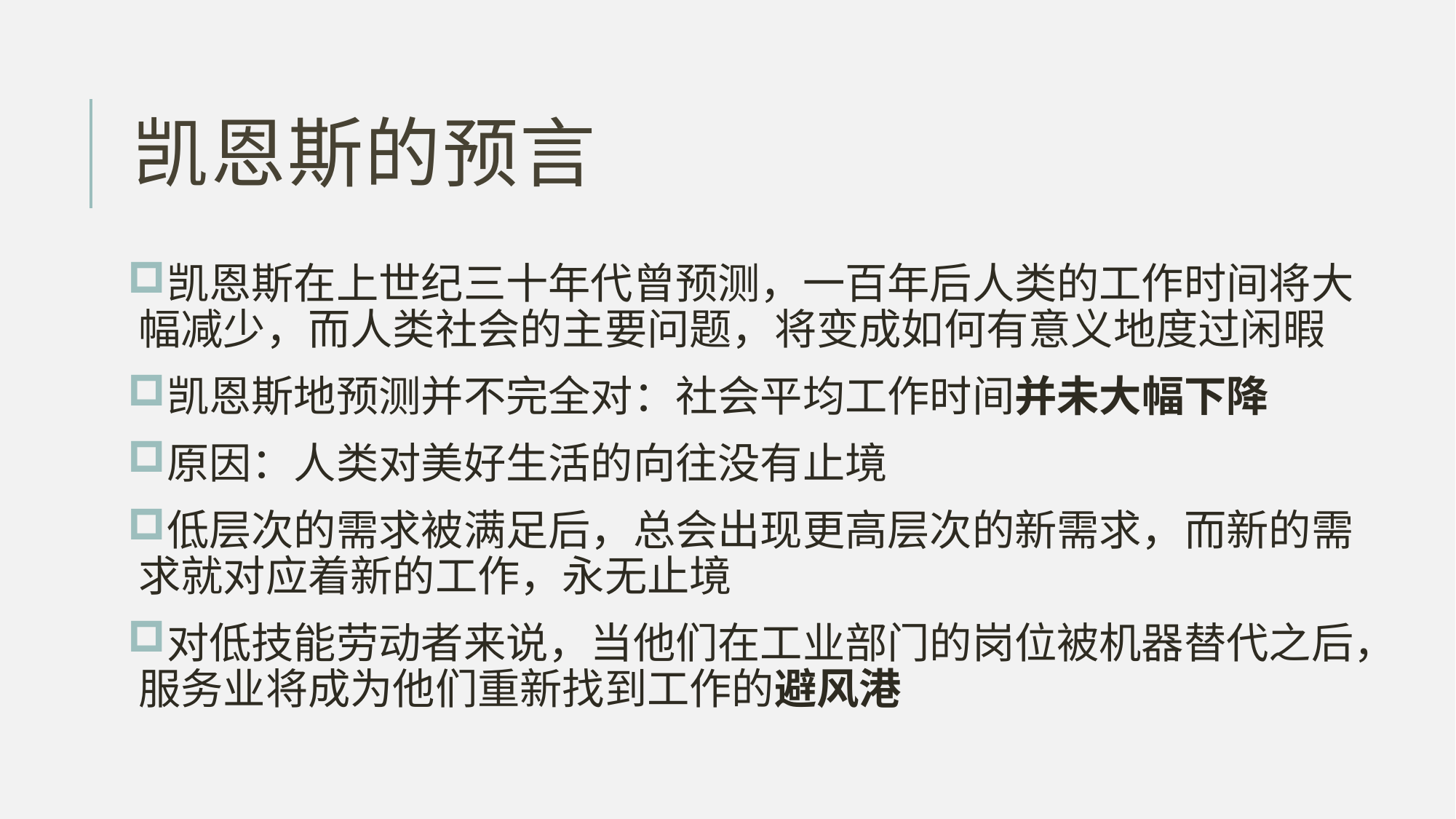

# 凯恩斯的预言
凯恩斯在上世纪三十年代曾预测，一百年后人类的工作时间将大幅减少，而人类社会的主要问题，将变成如何有意义地度过闲暇
凯恩斯地预测并不完全对：社会平均工作时间并未大幅下降
原因：人类对美好生活的向往没有止境
低层次的需求被满足后，总会出现更高层次的新需求，而新的需求就对应着新的工作，永无止境
对低技能劳动者来说，当他们在工业部门的岗位被机器替代之后，服务业将成为他们重新找到工作的避风港